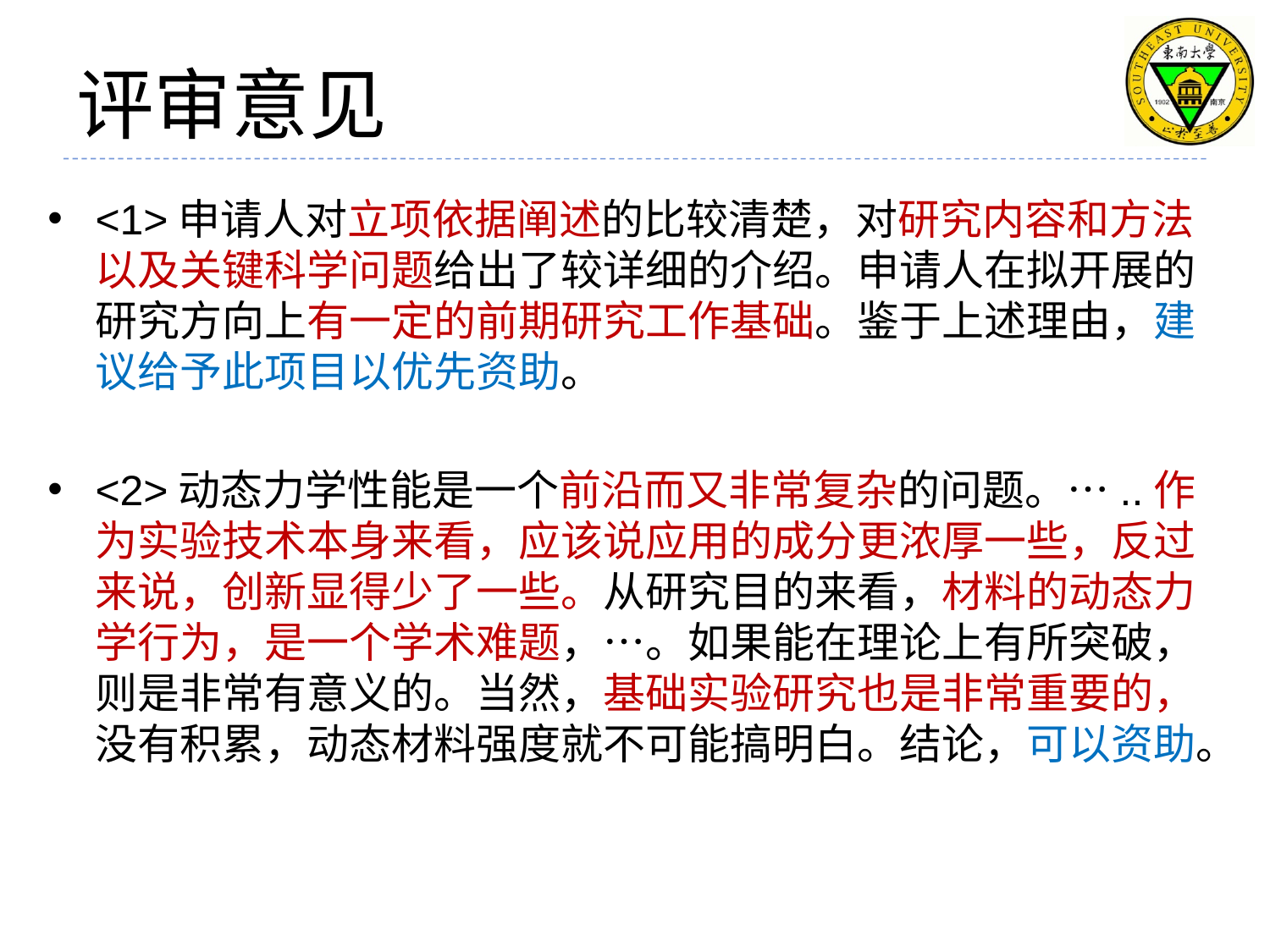

# 评审意见
<1>申请人对立项依据阐述的比较清楚，对研究内容和方法以及关键科学问题给出了较详细的介绍。申请人在拟开展的研究方向上有一定的前期研究工作基础。鉴于上述理由，建议给予此项目以优先资助。

<2>动态力学性能是一个前沿而又非常复杂的问题。…..作为实验技术本身来看，应该说应用的成分更浓厚一些，反过来说，创新显得少了一些。从研究目的来看，材料的动态力学行为，是一个学术难题，…。如果能在理论上有所突破，则是非常有意义的。当然，基础实验研究也是非常重要的，没有积累，动态材料强度就不可能搞明白。结论，可以资助。